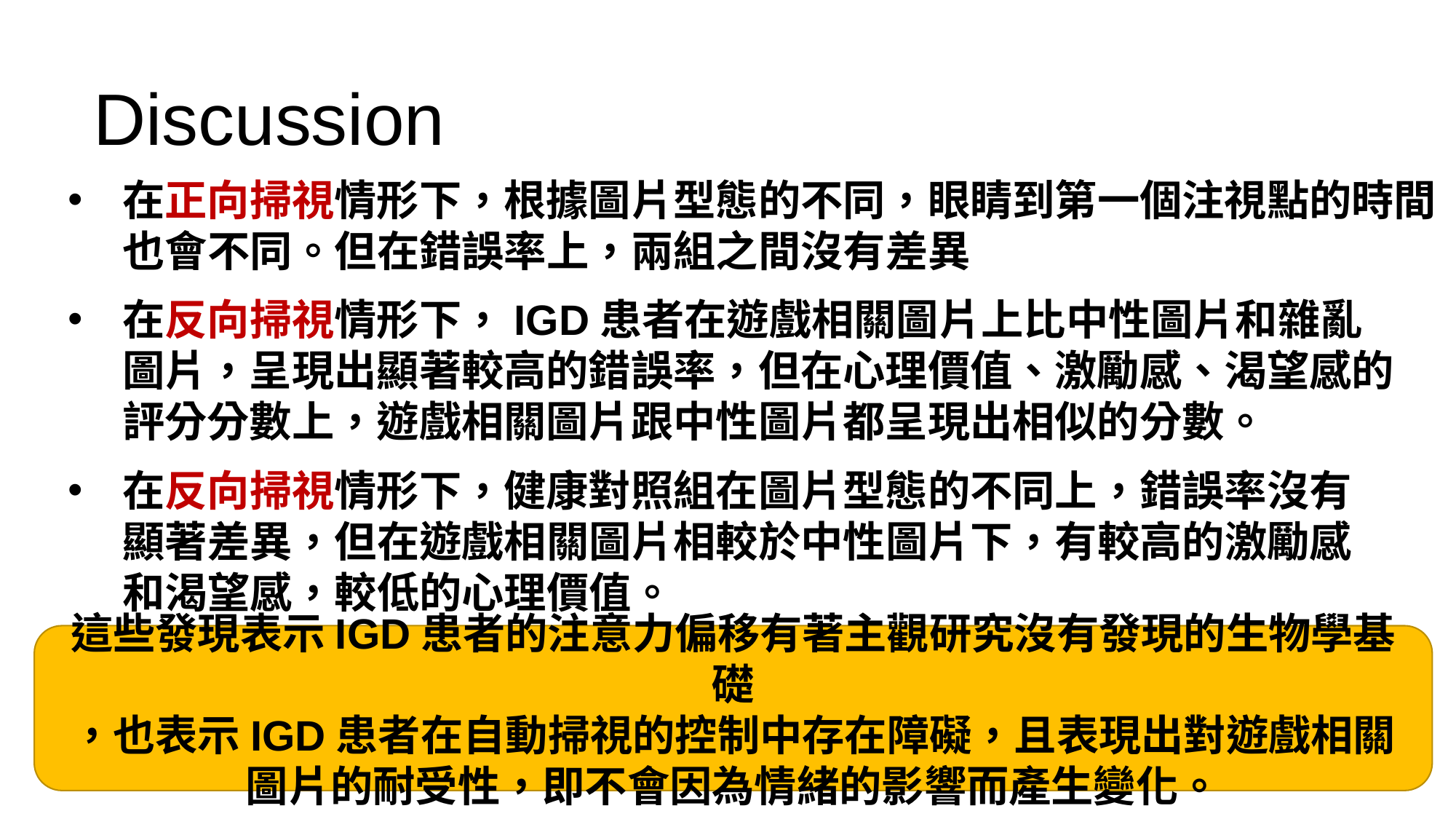

Discussion
在正向掃視情形下，根據圖片型態的不同，眼睛到第一個注視點的時間也會不同。但在錯誤率上，兩組之間沒有差異
在反向掃視情形下，IGD患者在遊戲相關圖片上比中性圖片和雜亂圖片，呈現出顯著較高的錯誤率，但在心理價值、激勵感、渴望感的評分分數上，遊戲相關圖片跟中性圖片都呈現出相似的分數。
在反向掃視情形下，健康對照組在圖片型態的不同上，錯誤率沒有顯著差異，但在遊戲相關圖片相較於中性圖片下，有較高的激勵感和渴望感，較低的心理價值。
這些發現表示IGD患者的注意力偏移有著主觀研究沒有發現的生物學基礎
，也表示IGD患者在自動掃視的控制中存在障礙，且表現出對遊戲相關圖片的耐受性，即不會因為情緒的影響而產生變化。